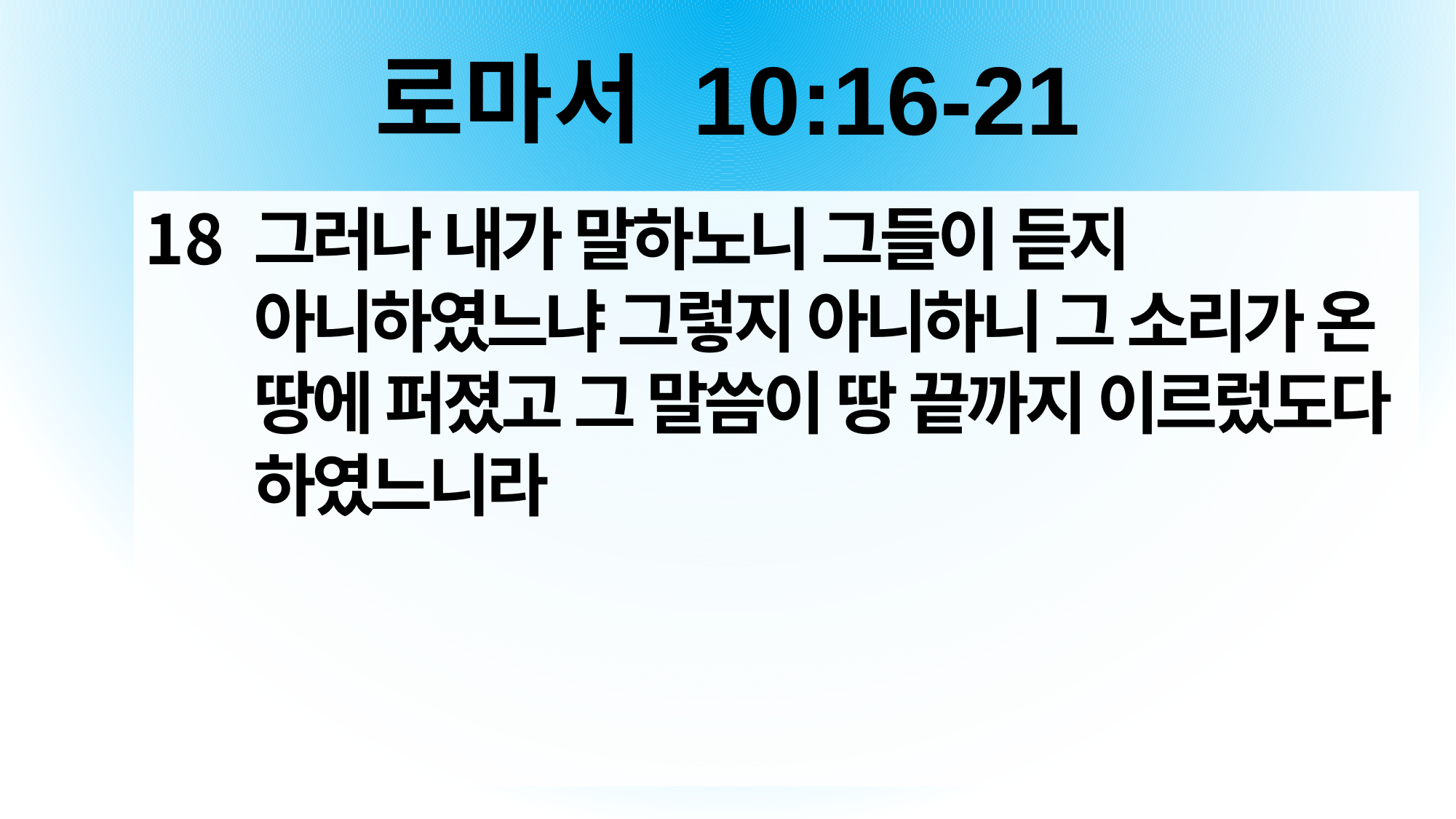

# 로마서 10:16-21
그러나 내가 말하노니 그들이 듣지 아니하였느냐 그렇지 아니하니 그 소리가 온 땅에 퍼졌고 그 말씀이 땅 끝까지 이르렀도다 하였느니라